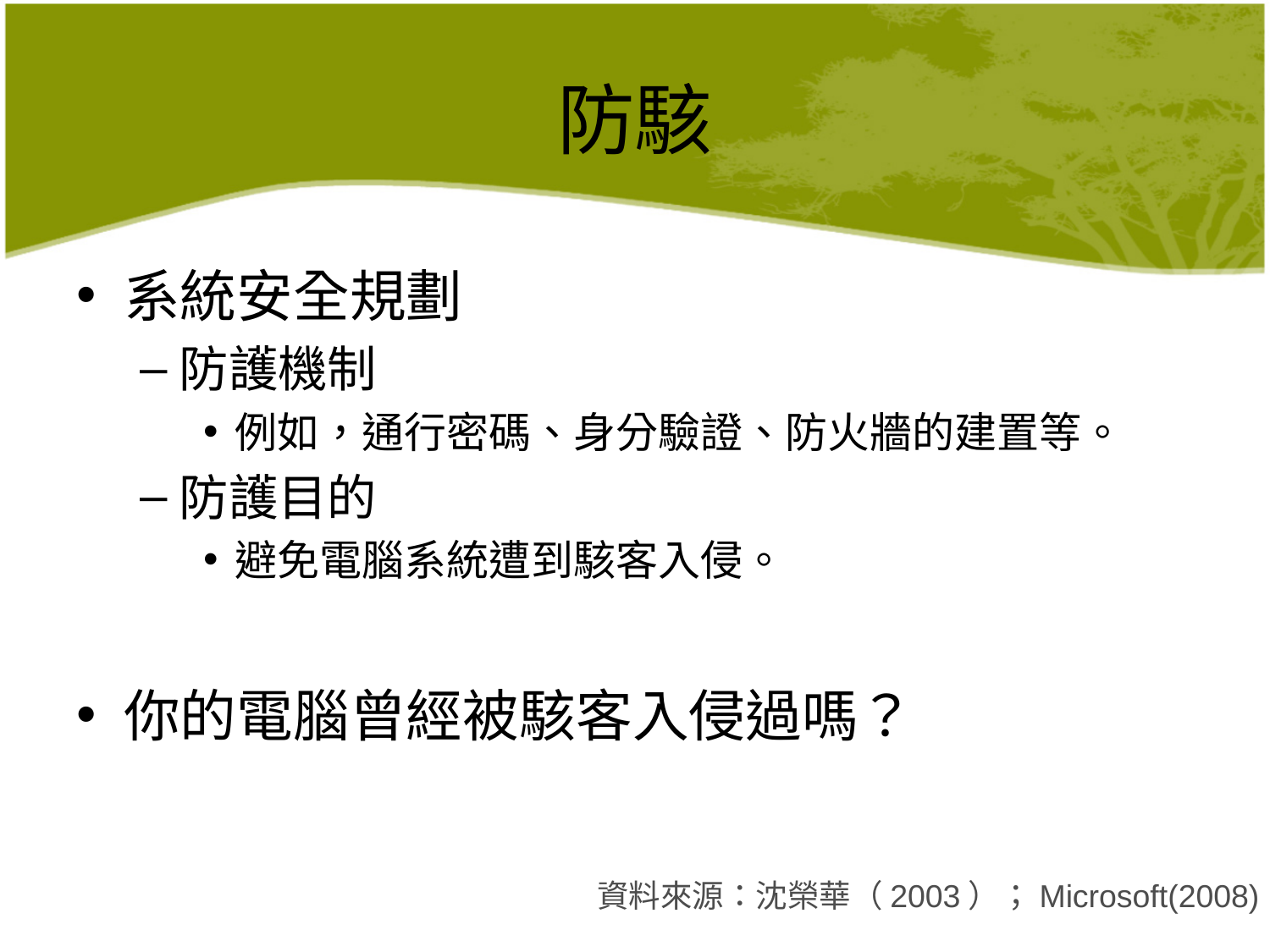

# 防駭
系統安全規劃
防護機制
例如，通行密碼、身分驗證、防火牆的建置等。
防護目的
避免電腦系統遭到駭客入侵。

你的電腦曾經被駭客入侵過嗎？
資料來源：沈榮華（2003）；Microsoft(2008)